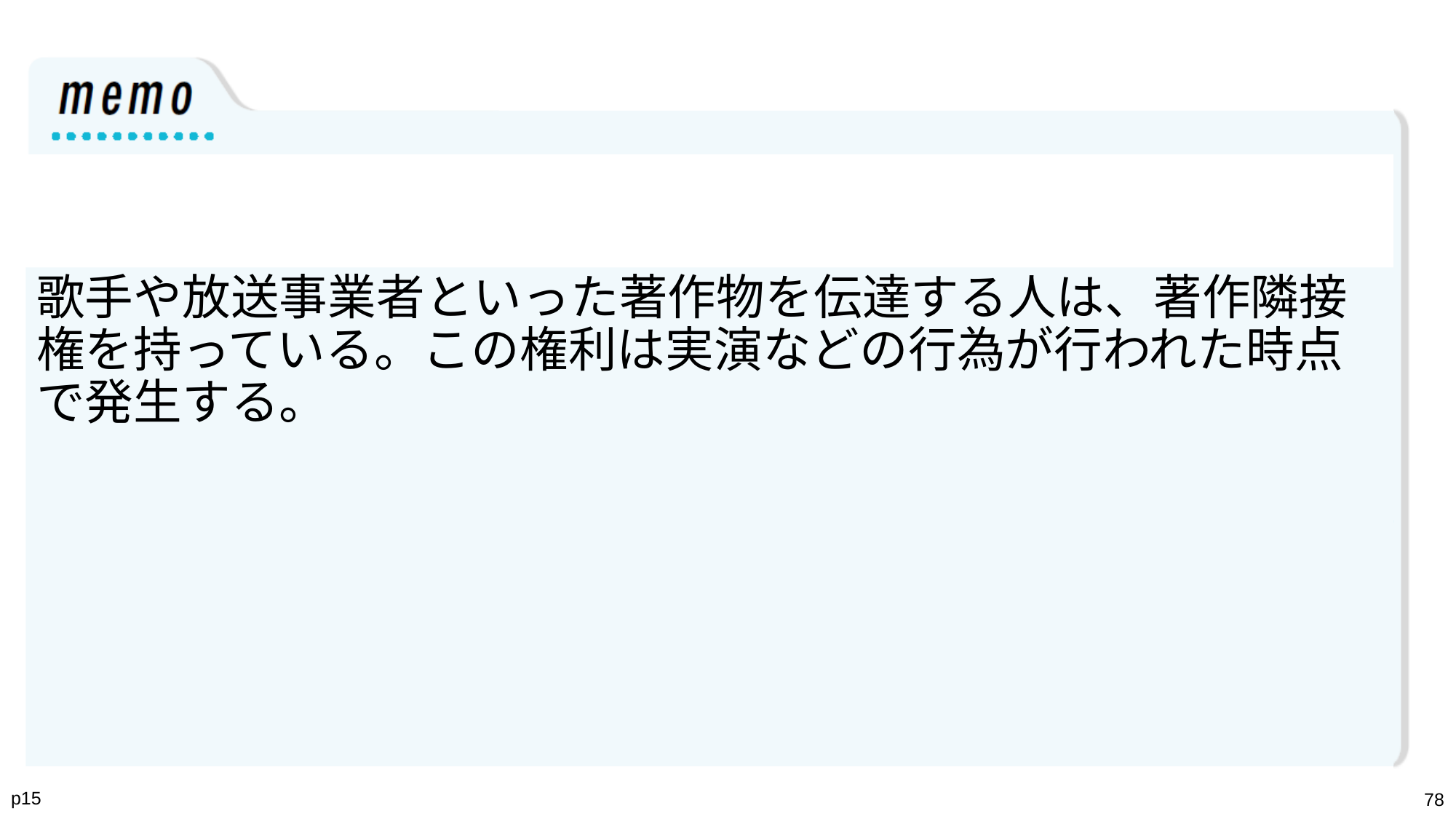

歌手や放送事業者といった著作物を伝達する人は、著作隣接権を持っている。この権利は実演などの行為が行われた時点で発生する。
p15
78